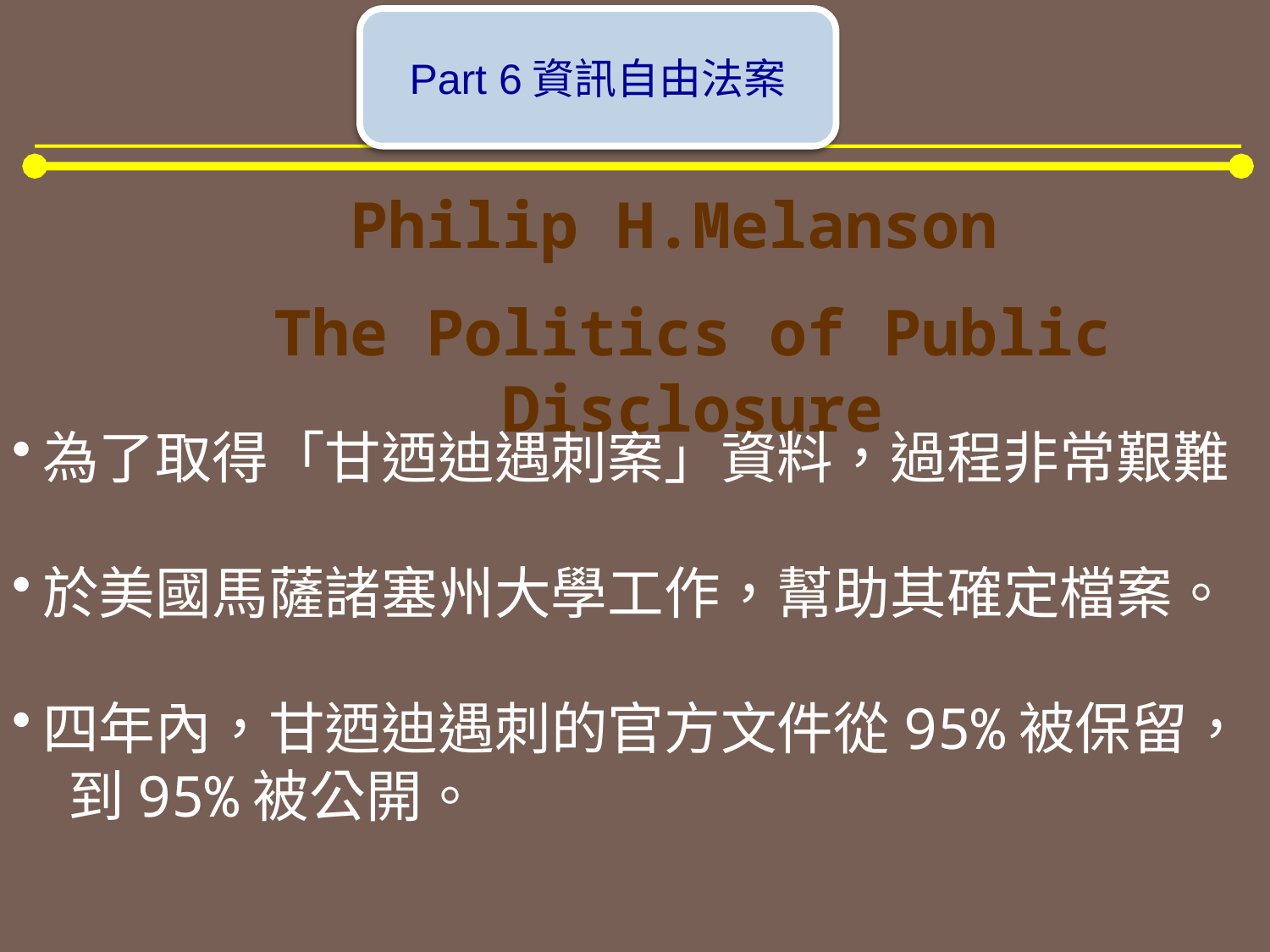

Part 6資訊自由法案

Philip H.Melanson
The Politics of Public Disclosure
為了取得「甘迺迪遇刺案」資料，過程非常艱難

於美國馬薩諸塞州大學工作，幫助其確定檔案。

四年內，甘迺迪遇刺的官方文件從95%被保留，
  到95%被公開。